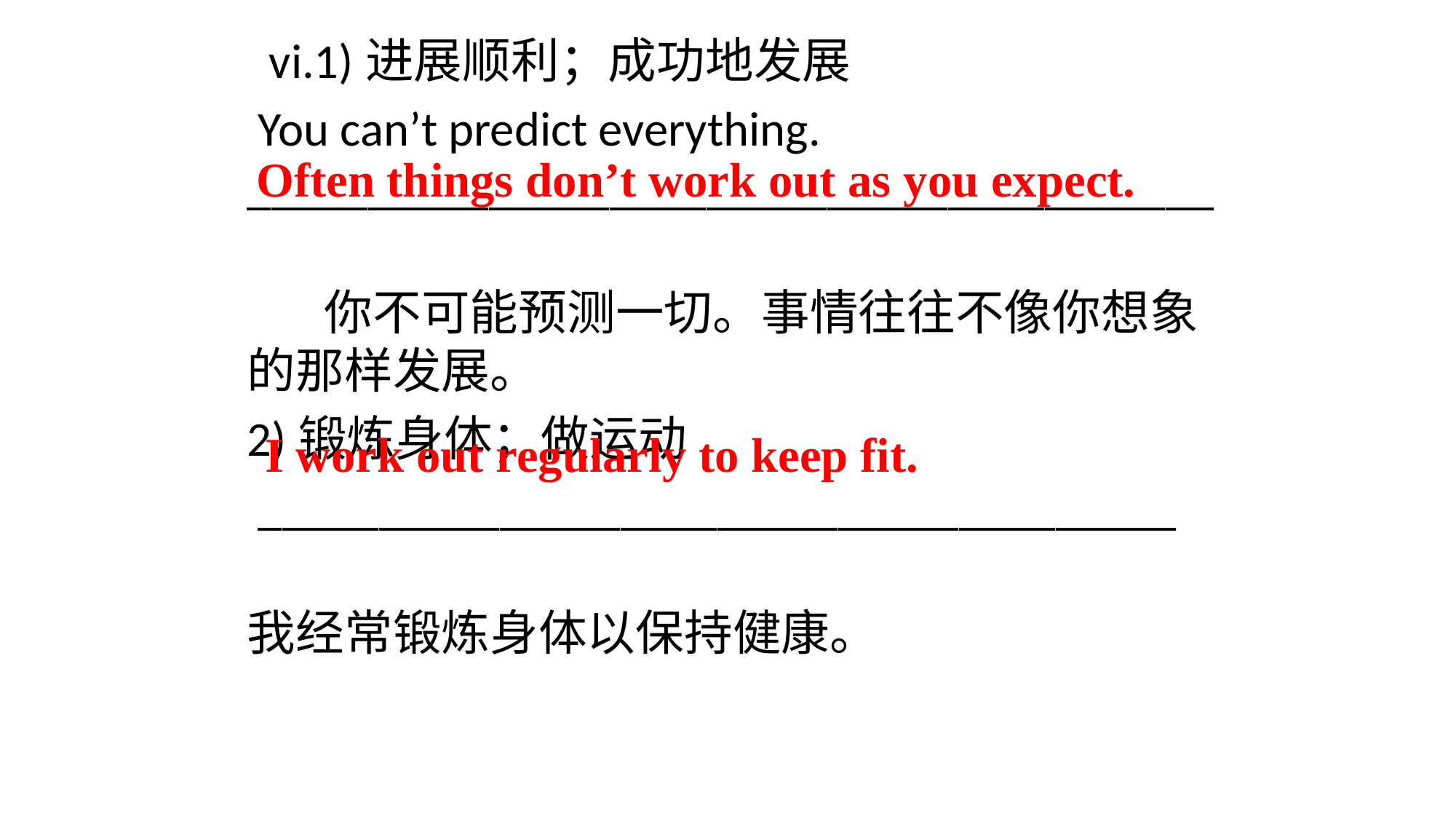

vi.1)进展顺利；成功地发展
 You can’t predict everything. ________________________________________
      你不可能预测一切。事情往往不像你想象的那样发展。
2)锻炼身体；做运动
 ______________________________________
我经常锻炼身体以保持健康。

Often things don’t work out as you expect.
I work out regularly to keep fit.